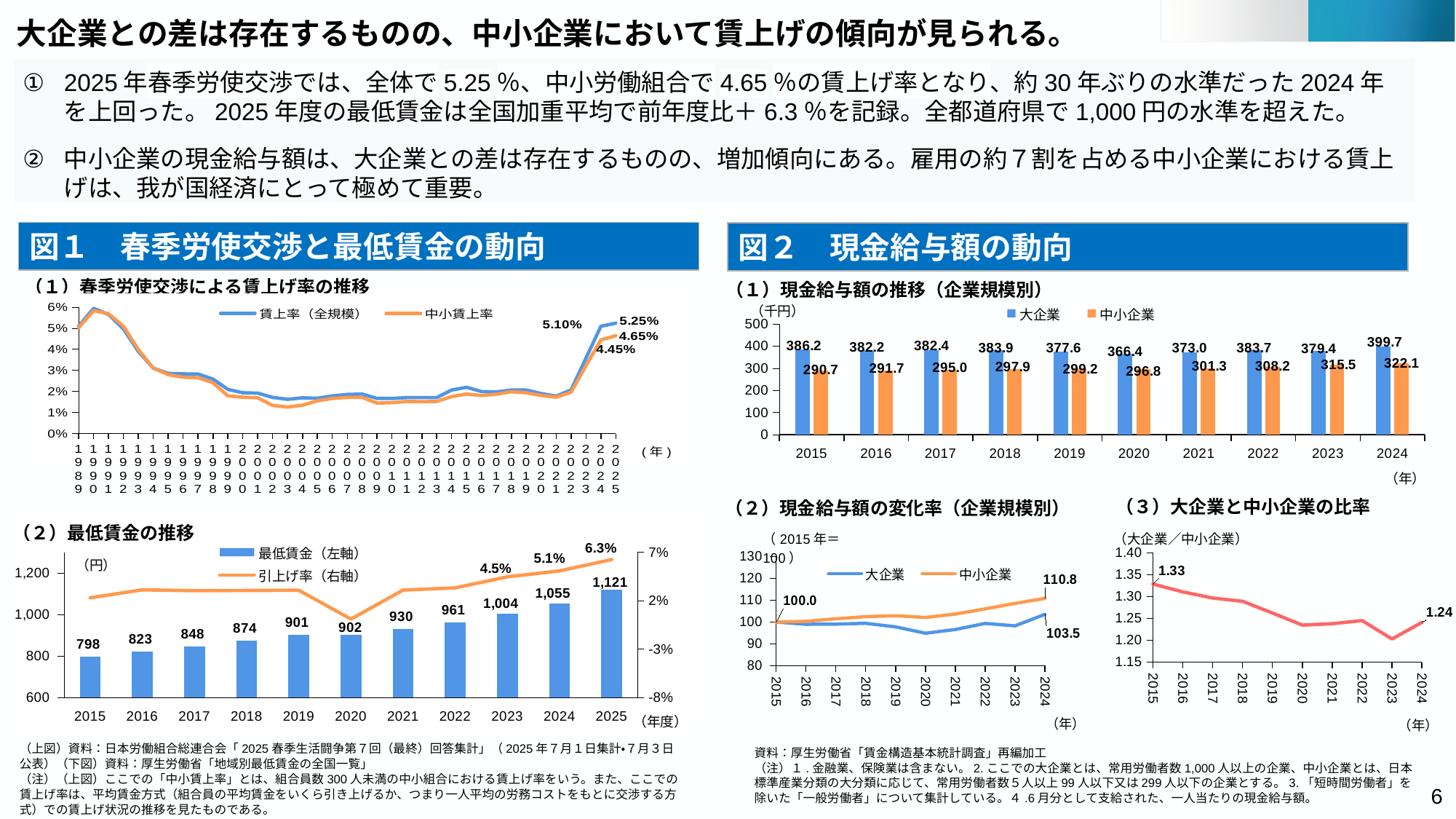

# 大企業との差は存在するものの、中小企業において賃上げの傾向が見られる。
2025年春季労使交渉では、全体で5.25％、中小労働組合で4.65％の賃上げ率となり、約30年ぶりの水準だった2024年を上回った。2025年度の最低賃金は全国加重平均で前年度比＋6.3％を記録。全都道府県で1,000円の水準を超えた。
中小企業の現金給与額は、大企業との差は存在するものの、増加傾向にある。雇用の約７割を占める中小企業における賃上げは、我が国経済にとって極めて重要。
図１　春季労使交渉と最低賃金の動向
図２　現金給与額の動向
（１）春季労使交渉による賃上げ率の推移
（１）現金給与額の推移（企業規模別）

### Chart

| Category | 賃上率（全規模） | 中小賃上率 |
|---|---|---|
| 1989 | 0.051100000000000007 | 0.0504 |
| 1990 | 0.059500000000000004 | 0.0584 |
| 1991 | 0.056600000000000004 | 0.057 |
| 1992 | 0.049699999999999994 | 0.051 |
| 1993 | 0.039 | 0.0399 |
| 1994 | 0.0311 | 0.0311 |
| 1995 | 0.0286 | 0.028 |
| 1996 | 0.028399999999999998 | 0.0268 |
| 1997 | 0.028300000000000002 | 0.0266 |
| 1998 | 0.0259 | 0.0241 |
| 1999 | 0.021 | 0.0179 |
| 2000 | 0.0194 | 0.0173 |
| 2001 | 0.0192 | 0.017 |
| 2002 | 0.0172 | 0.0134 |
| 2003 | 0.0163 | 0.0126 |
| 2004 | 0.017 | 0.0135 |
| 2005 | 0.0168 | 0.0156 |
| 2006 | 0.0179 | 0.0167 |
| 2007 | 0.018600000000000002 | 0.0172 |
| 2008 | 0.018799999999999997 | 0.0172 |
| 2009 | 0.0167 | 0.0145 |
| 2010 | 0.0167 | 0.0147 |
| 2011 | 0.0171 | 0.0153 |
| 2012 | 0.0171 | 0.0152 |
| 2013 | 0.0171 | 0.0153 |
| 2014 | 0.0207 | 0.0176 |
| 2015 | 0.022 | 0.0188 |
| 2016 | 0.02 | 0.0181 |
| 2017 | 0.0198 | 0.0187 |
| 2018 | 0.0207 | 0.0199 |
| 2019 | 0.0207 | 0.0194 |
| 2020 | 0.019 | 0.0181 |
| 2021 | 0.0178 | 0.0173 |
| 2022 | 0.0207 | 0.0196 |
| 2023 | 0.0358 | 0.0323 |
| 2024 | 0.051 | 0.044500000000000005 |
| 2025 | 0.0525 | 0.04650000000000001 |

### Chart

| Category | 大企業 | 中小企業 |
|---|---|---|
| 2015 | 386.186305366524 | 290.7492293154981 |
| 2016 | 382.1839790155804 | 291.65063684308734 |
| 2017 | 382.4333303382704 | 295.01450791947155 |
| 2018 | 383.90209106264894 | 297.8648029013864 |
| 2019 | 377.57319481492596 | 299.15194194304325 |
| 2020 | 366.371950429643 | 296.76945944120826 |
| 2021 | 372.9800717680185 | 301.340829255346 |
| 2022 | 383.6714488854847 | 308.2002132627394 |
| 2023 | 379.44458819409215 | 315.46369076132504 |
| 2024 | 399.70154493208395 | 322.1444033015903 |
（３）大企業と中小企業の比率
（２）現金給与額の変化率（企業規模別）
（２）最低賃金の推移

### Chart

| Category | 最低賃金（左軸） | 引上げ率（右軸） |
|---|---|---|
| 2015 | 798.0 | 0.023076923076923078 |
| 2016 | 823.0 | 0.03132832080200501 |
| 2017 | 848.0 | 0.030376670716889428 |
| 2018 | 874.0 | 0.030660377358490566 |
| 2019 | 901.0 | 0.030892448512585814 |
| 2020 | 902.0 | 0.0011098779134295228 |
| 2021 | 930.0 | 0.031042128603104215 |
| 2022 | 961.0 | 0.03333333333333333 |
| 2023 | 1004.0 | 0.044745057232049947 |
| 2024 | 1055.0 | 0.05079681274900399 |
| 2025 | 1121.0 | 0.06255924170616113 |

### Chart

| Category | 大企業 | 中小企業 |
|---|---|---|
| 2015 | 100.0 | 100.0 |
| 2016 | 98.96362809987656 | 100.31002920616896 |
| 2017 | 99.02819572416178 | 101.46699566977875 |
| 2018 | 99.40852011784645 | 102.44732328358712 |
| 2019 | 97.76970067765002 | 102.89002060205883 |
| 2020 | 94.86922382758355 | 102.07059194615351 |
| 2021 | 96.58034647656093 | 103.64286432152663 |
| 2022 | 99.34879708418131 | 106.00207401695462 |
| 2023 | 98.25428372815205 | 108.5002672247873 |
| 2024 | 103.49966826315418 | 110.79802483397974 |

### Chart

| Category |  |
|---|---|
| 2015 | 1.3282453276856845 |
| 2016 | 1.3104170906412298 |
| 2017 | 1.2963204183933257 |
| 2018 | 1.288846776534879 |
| 2019 | 1.2621452241376847 |
| 2020 | 1.234533873935311 |
| 2021 | 1.237734935188513 |
| 2022 | 1.244877298505976 |
| 2023 | 1.2028154088933618 |
| 2024 | 1.240752720940134 |
（上図）資料：日本労働組合総連合会「2025春季生活闘争第７回（最終）回答集計」（2025年７月１日集計・７月３日公表）（下図）資料：厚生労働省「地域別最低賃金の全国一覧」
（注）（上図）ここでの「中小賃上率」とは、組合員数300人未満の中小組合における賃上げ率をいう。また、ここでの賃上げ率は、平均賃金方式（組合員の平均賃金をいくら引き上げるか、つまり一人平均の労務コストをもとに交渉する方式）での賃上げ状況の推移を見たものである。
資料：厚生労働省「賃金構造基本統計調査」再編加工
（注）１.金融業、保険業は含まない。2.ここでの大企業とは、常用労働者数1,000人以上の企業、中小企業とは、日本標準産業分類の大分類に応じて、常用労働者数５人以上99人以下又は299人以下の企業とする。3.「短時間労働者」を除いた「一般労働者」について集計している。４.6月分として支給された、一人当たりの現金給与額。
6